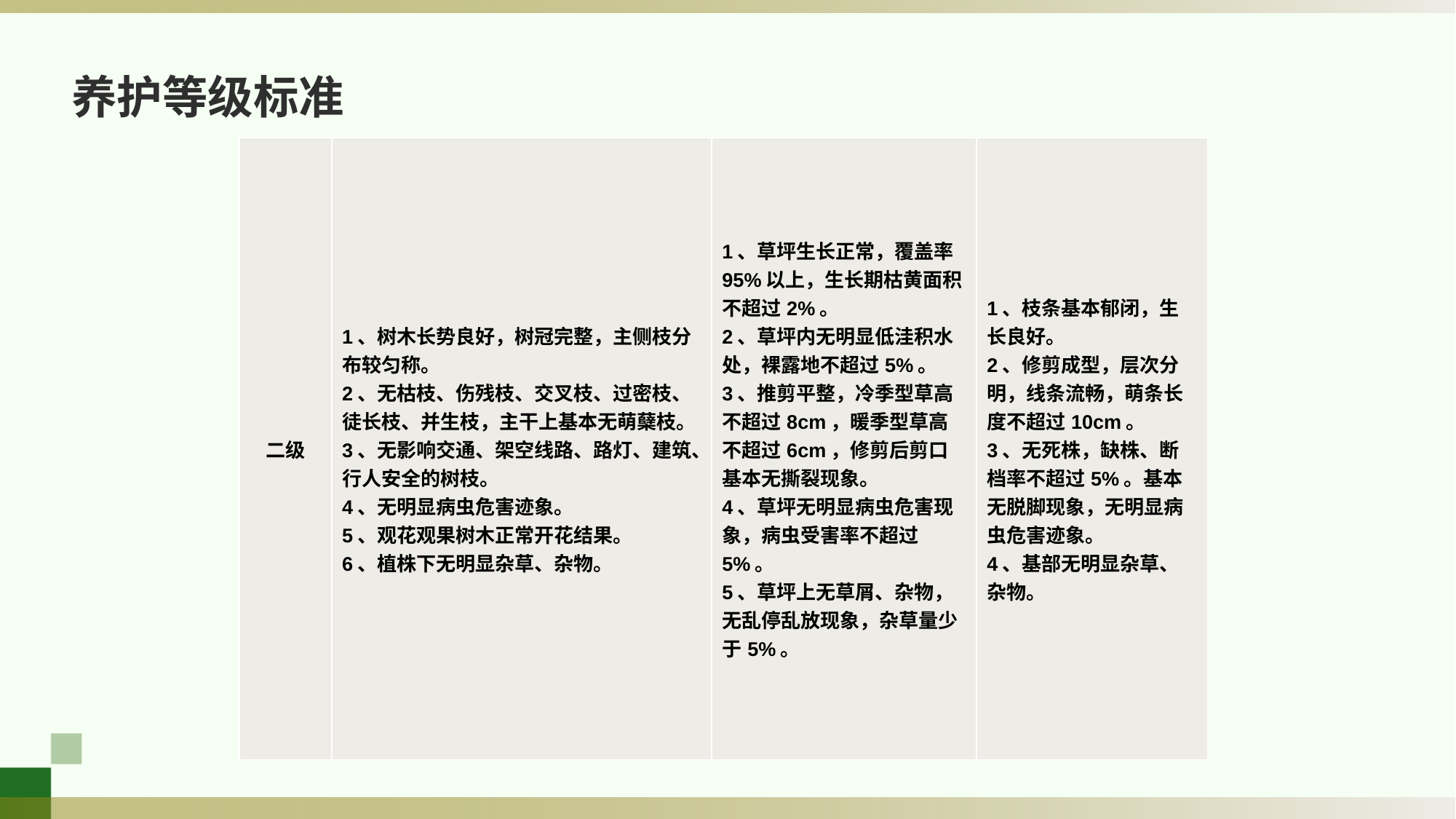

养护等级标准

| 二级 | 1、树木长势良好，树冠完整，主侧枝分布较匀称。 2、无枯枝、伤残枝、交叉枝、过密枝、徒长枝、并生枝，主干上基本无萌蘖枝。 3、无影响交通、架空线路、路灯、建筑、行人安全的树枝。 4、无明显病虫危害迹象。 5、观花观果树木正常开花结果。 6、植株下无明显杂草、杂物。 | 1、草坪生长正常，覆盖率95%以上，生长期枯黄面积不超过2%。 2、草坪内无明显低洼积水处，裸露地不超过5%。 3、推剪平整，冷季型草高不超过8cm，暖季型草高不超过6cm，修剪后剪口基本无撕裂现象。 4、草坪无明显病虫危害现象，病虫受害率不超过5%。 5、草坪上无草屑、杂物，无乱停乱放现象，杂草量少于5%。 | 1、枝条基本郁闭，生长良好。 2、修剪成型，层次分明，线条流畅，萌条长度不超过10cm。 3、无死株，缺株、断档率不超过5%。基本无脱脚现象，无明显病虫危害迹象。 4、基部无明显杂草、杂物。 |
| --- | --- | --- | --- |